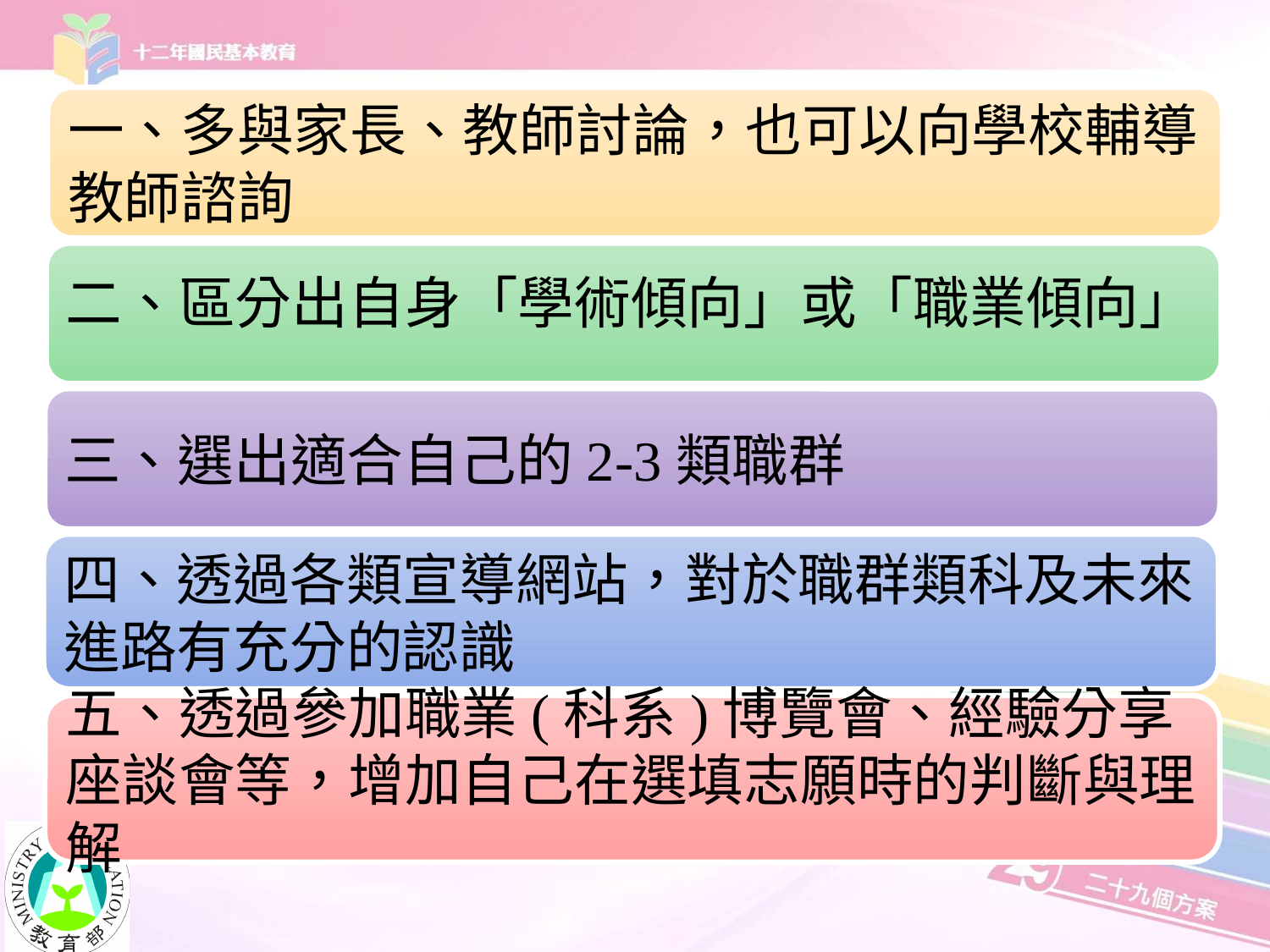

一、多與家長、教師討論，也可以向學校輔導教師諮詢
二、區分出自身「學術傾向」或「職業傾向」
三、選出適合自己的2-3類職群
四、透過各類宣導網站，對於職群類科及未來進路有充分的認識
五、透過參加職業(科系)博覽會、經驗分享座談會等，增加自己在選填志願時的判斷與理解